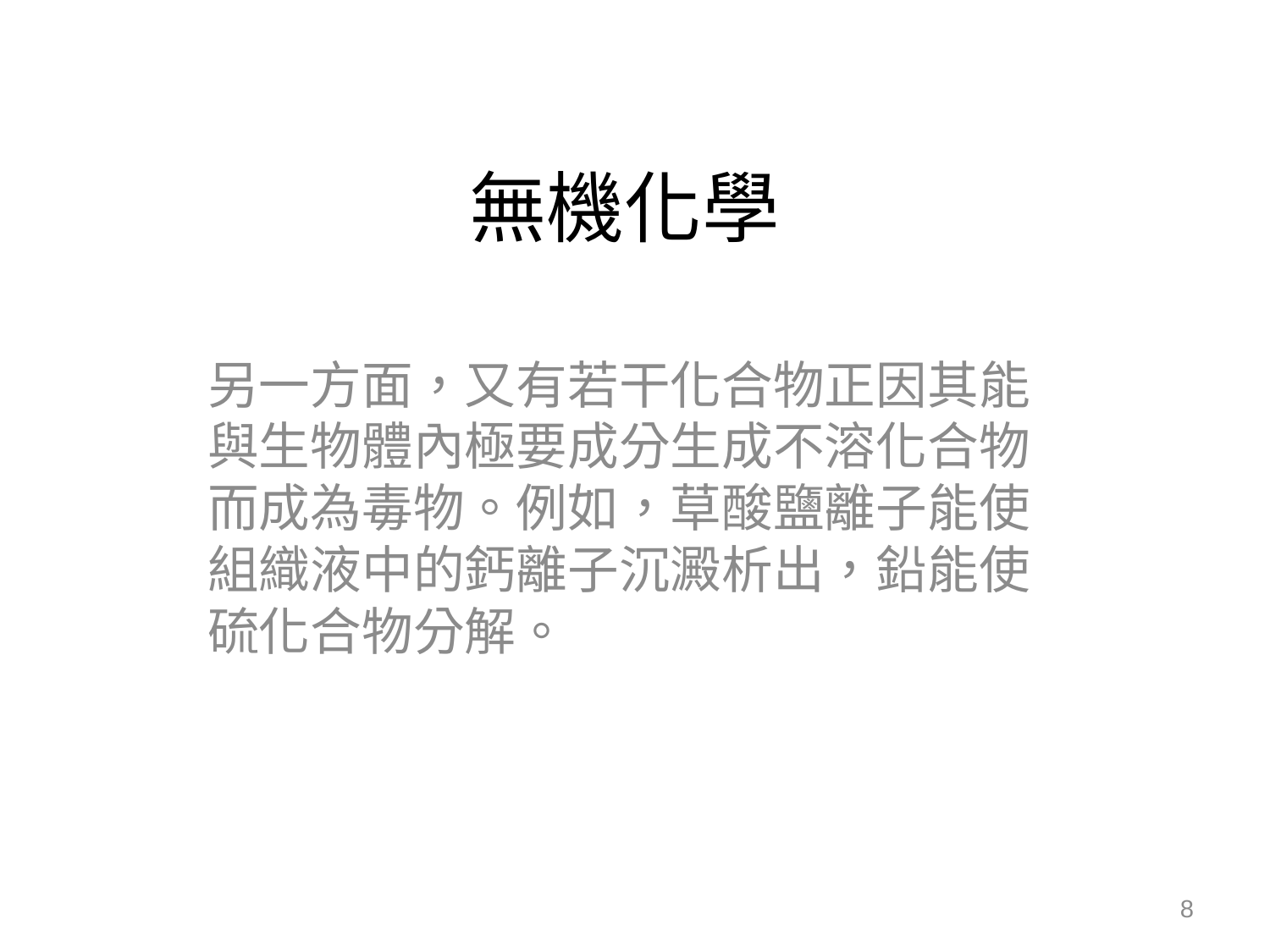

# 無機化學
另一方面，又有若干化合物正因其能與生物體內極要成分生成不溶化合物而成為毒物。例如，草酸鹽離子能使組織液中的鈣離子沉澱析出，鉛能使硫化合物分解。
8